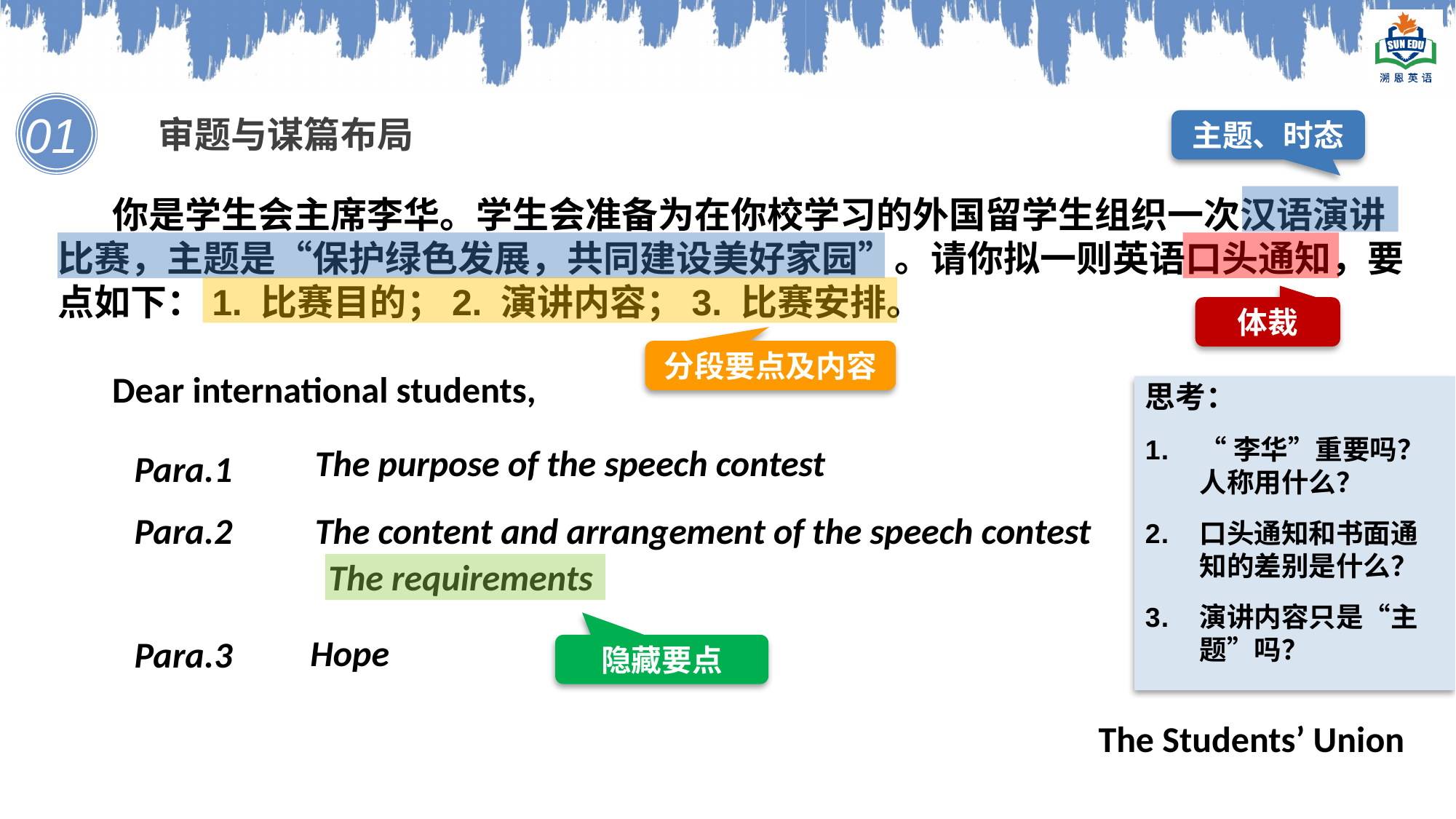

01
主题、时态
审题与谋篇布局

你是学生会主席李华。学生会准备为在你校学习的外国留学生组织一次汉语演讲比赛，主题是“保护绿色发展，共同建设美好家园”。请你拟一则英语口头通知，要点如下：1. 比赛目的；2. 演讲内容；3. 比赛安排。

Dear international students,

The Students’ Union

体裁
分段要点及内容
思考：
“李华”重要吗？人称用什么？
口头通知和书面通知的差别是什么？
演讲内容只是“主题”吗？

The purpose of the speech contest
Para.1
Para.2

Para.3
The content and arrangement of the speech contest
The requirements

Hope
隐藏要点